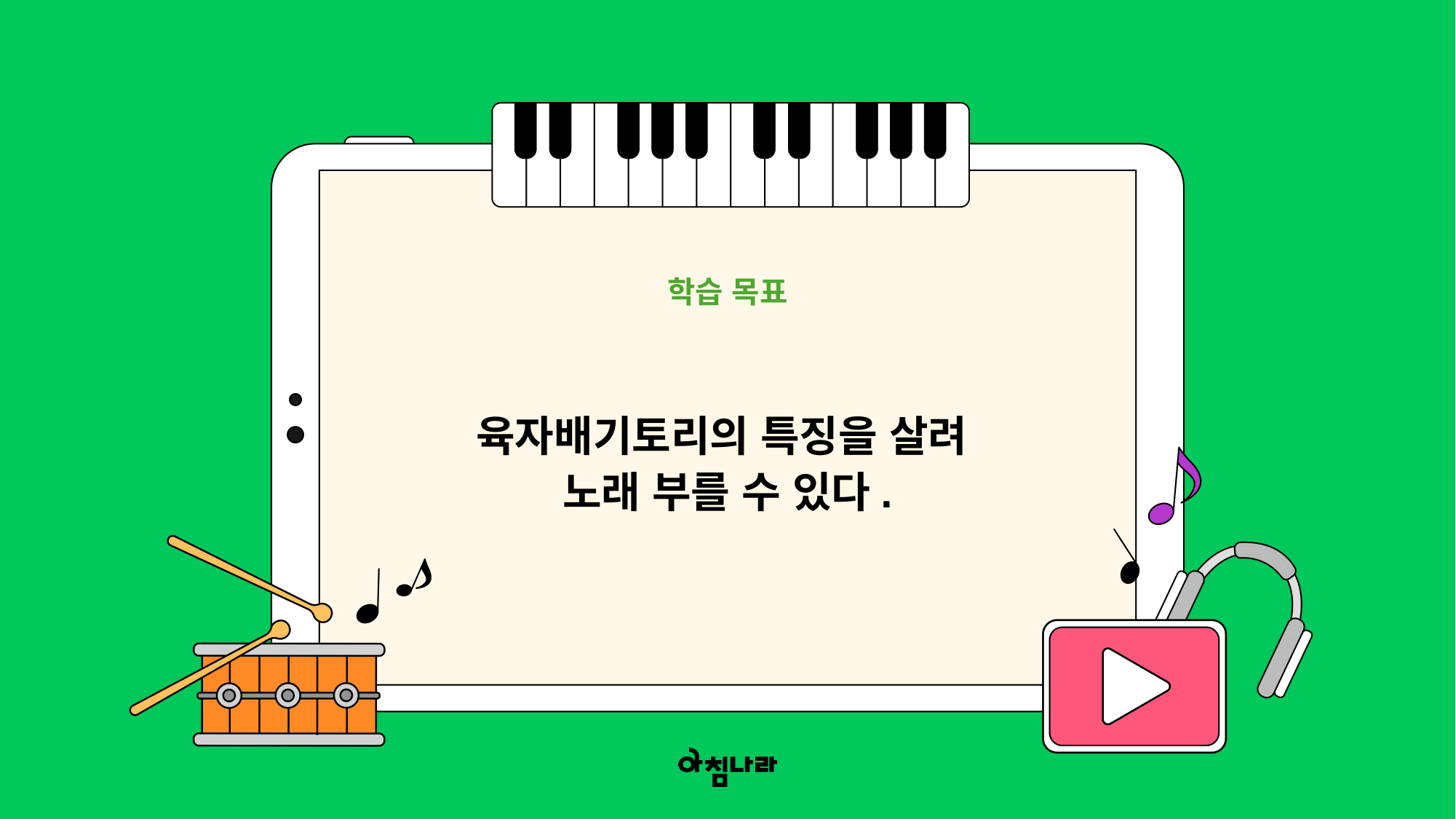

학습 목표
육자배기토리의 특징을 살려
노래 부를 수 있다.